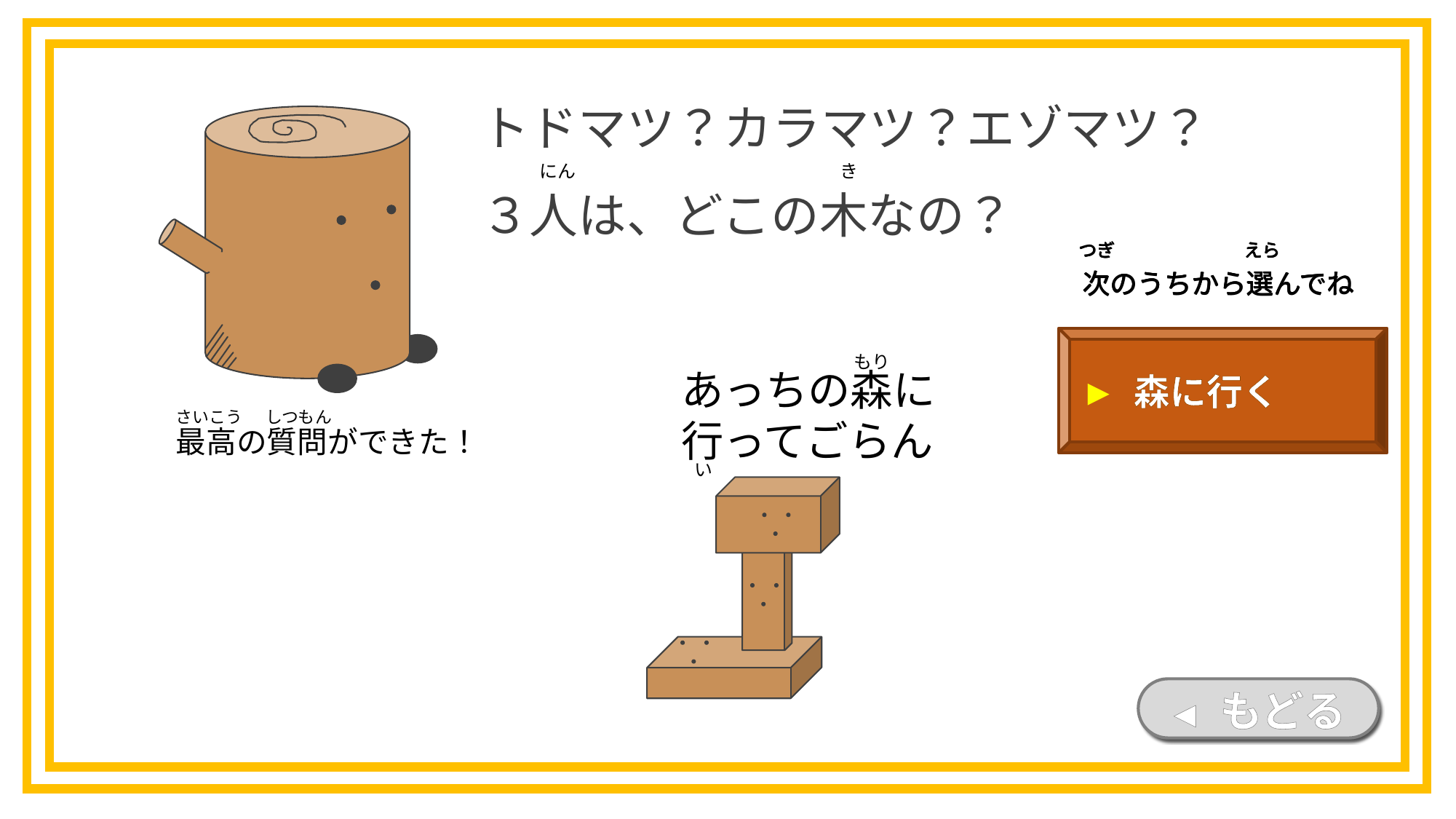

トドマツ？カラマツ？エゾマツ？
３人は、どこの木なの？

き
にん
つぎ
えら
次のうちから選んでね
つぎ
えら
次のうちから選んでね
つぎ
えら
次のうちから選んでね
つぎ
えら
次のうちから選んでね
► 森に行く
もり
あっちの森に
行ってごらん
さいこう
しつもん
最高の質問ができた！
い

◄ もどる